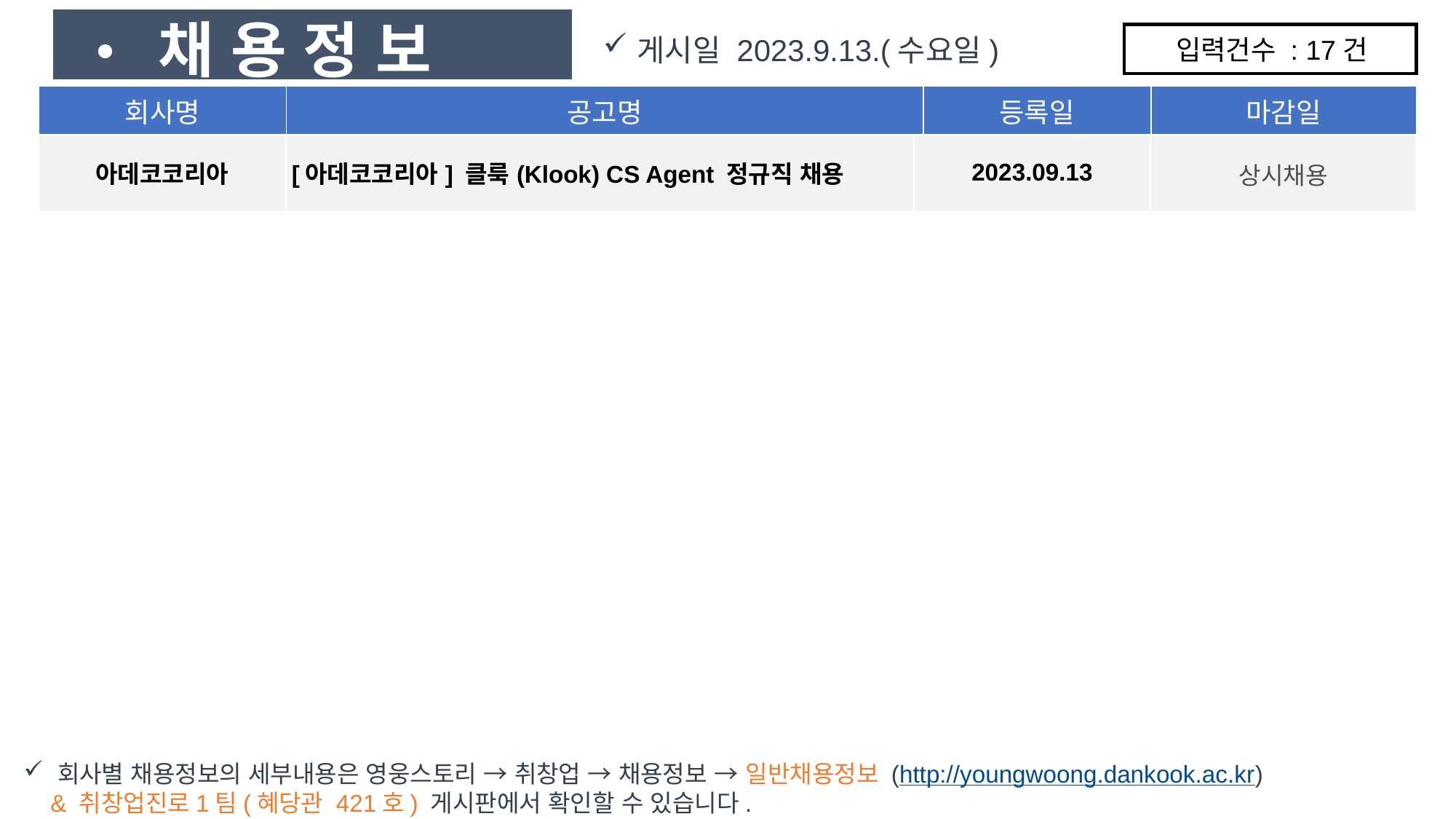

• 채 용 정 보

게시일 2023.9.13.(수요일)
입력건수 : 17건
| 회사명 | 공고명 | 등록일 | 마감일 |
| --- | --- | --- | --- |

| 아데코코리아 | [아데코코리아] 클룩(Klook) CS Agent 정규직 채용 | 2023.09.13 | 상시채용 |
| --- | --- | --- | --- |

회사별 채용정보의 세부내용은 영웅스토리 → 취창업 → 채용정보 → 일반채용정보 (http://youngwoong.dankook.ac.kr)
    & 취창업진로1팀(혜당관 421호) 게시판에서 확인할 수 있습니다.